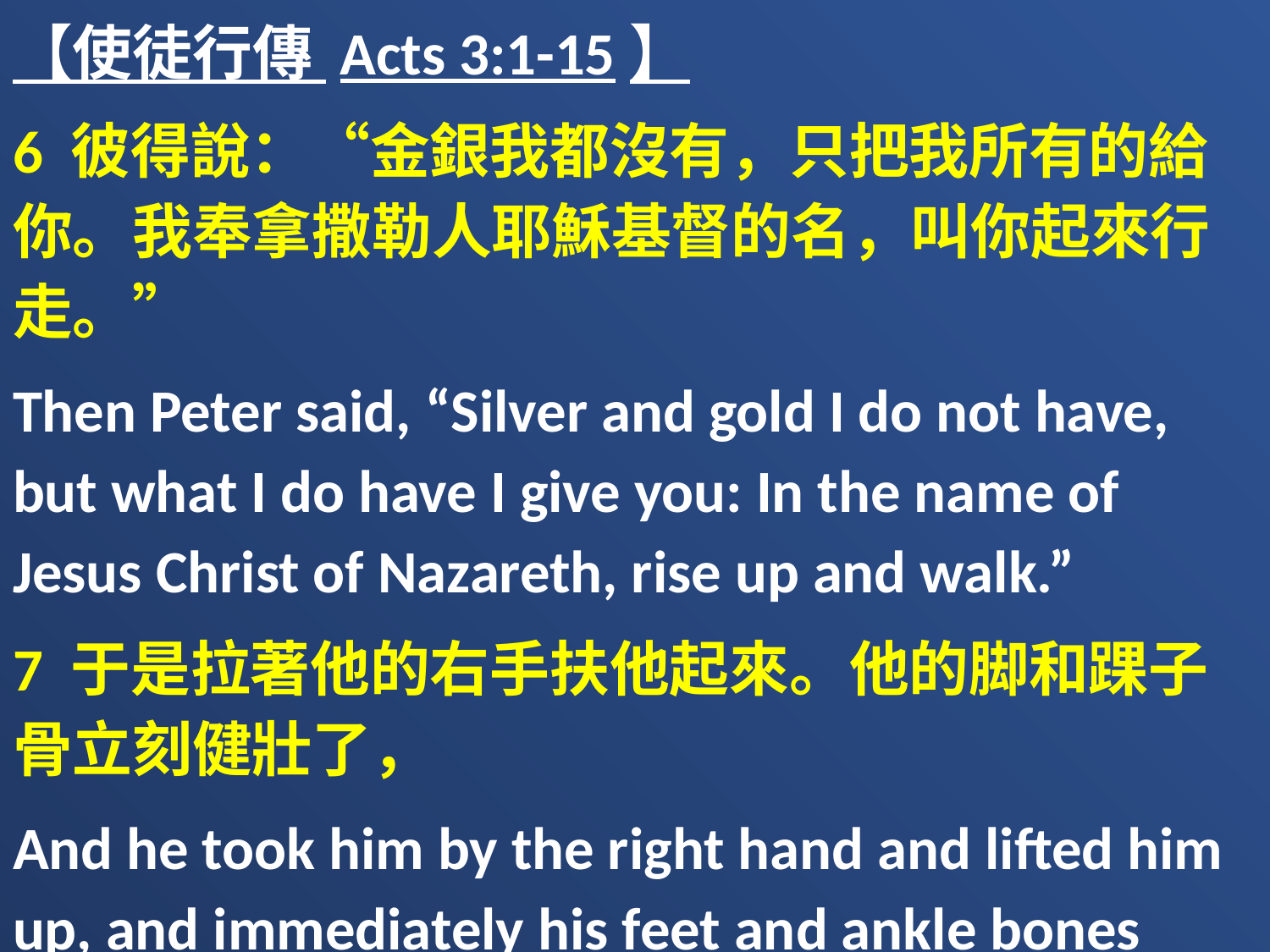

【使徒行傳 Acts 3:1-15】
6 彼得說：“金銀我都沒有，只把我所有的給你。我奉拿撒勒人耶穌基督的名，叫你起來行走。”
Then Peter said, “Silver and gold I do not have, but what I do have I give you: In the name of Jesus Christ of Nazareth, rise up and walk.”
7 于是拉著他的右手扶他起來。他的脚和踝子骨立刻健壯了，
And he took him by the right hand and lifted him up, and immediately his feet and ankle bones received strength.